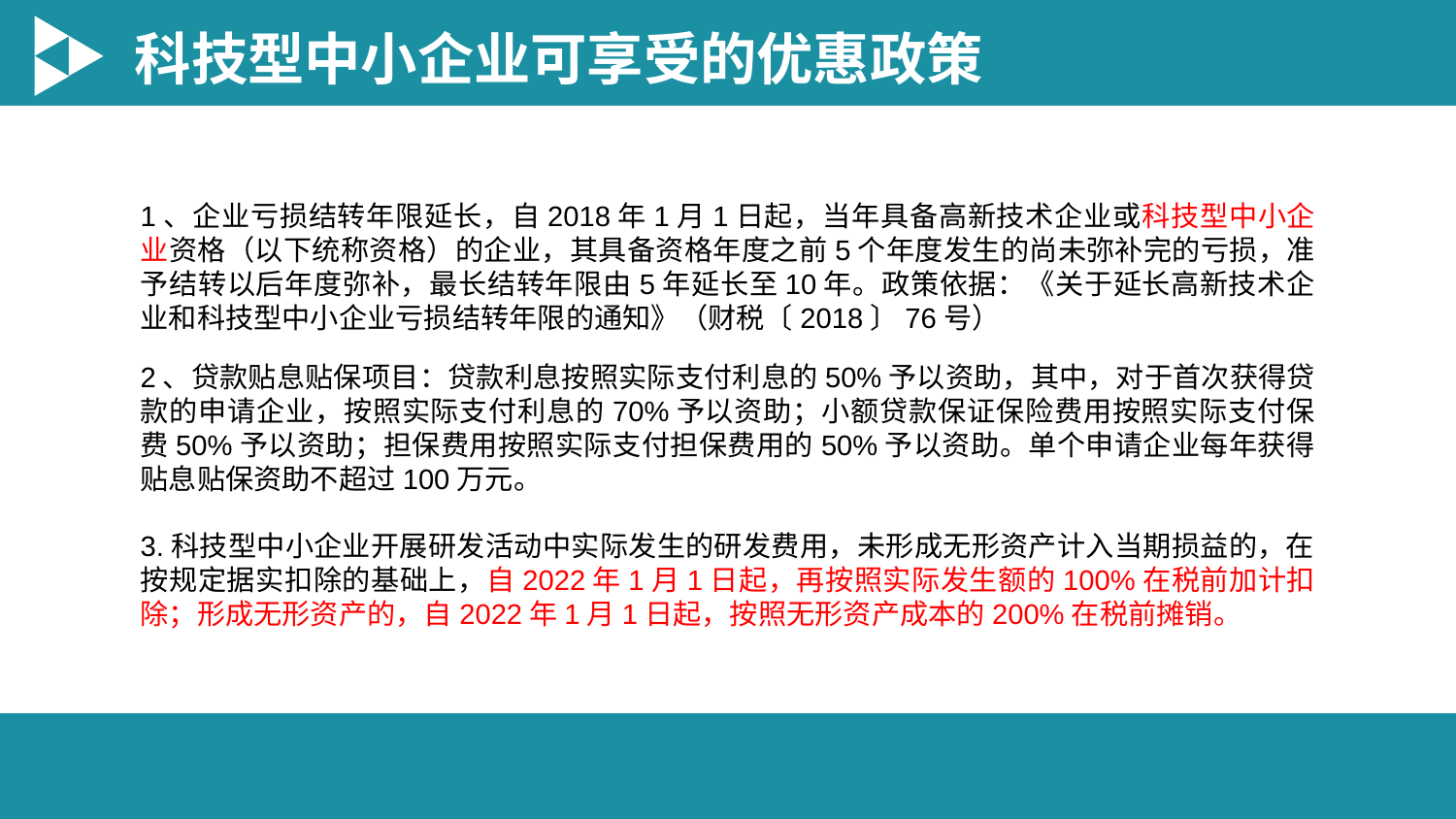

科技型中小企业可享受的优惠政策
1、企业亏损结转年限延长，自2018年1月1日起，当年具备高新技术企业或科技型中小企业资格（以下统称资格）的企业，其具备资格年度之前5个年度发生的尚未弥补完的亏损，准予结转以后年度弥补，最长结转年限由5年延长至10年。政策依据：《关于延长高新技术企业和科技型中小企业亏损结转年限的通知》（财税〔2018〕76号）
2、贷款贴息贴保项目：贷款利息按照实际支付利息的50%予以资助，其中，对于首次获得贷款的申请企业，按照实际支付利息的70%予以资助；小额贷款保证保险费用按照实际支付保费50%予以资助；担保费用按照实际支付担保费用的50%予以资助。单个申请企业每年获得贴息贴保资助不超过100万元。

3.科技型中小企业开展研发活动中实际发生的研发费用，未形成无形资产计入当期损益的，在按规定据实扣除的基础上，自2022年1月1日起，再按照实际发生额的100%在税前加计扣除；形成无形资产的，自2022年1月1日起，按照无形资产成本的200%在税前摊销。